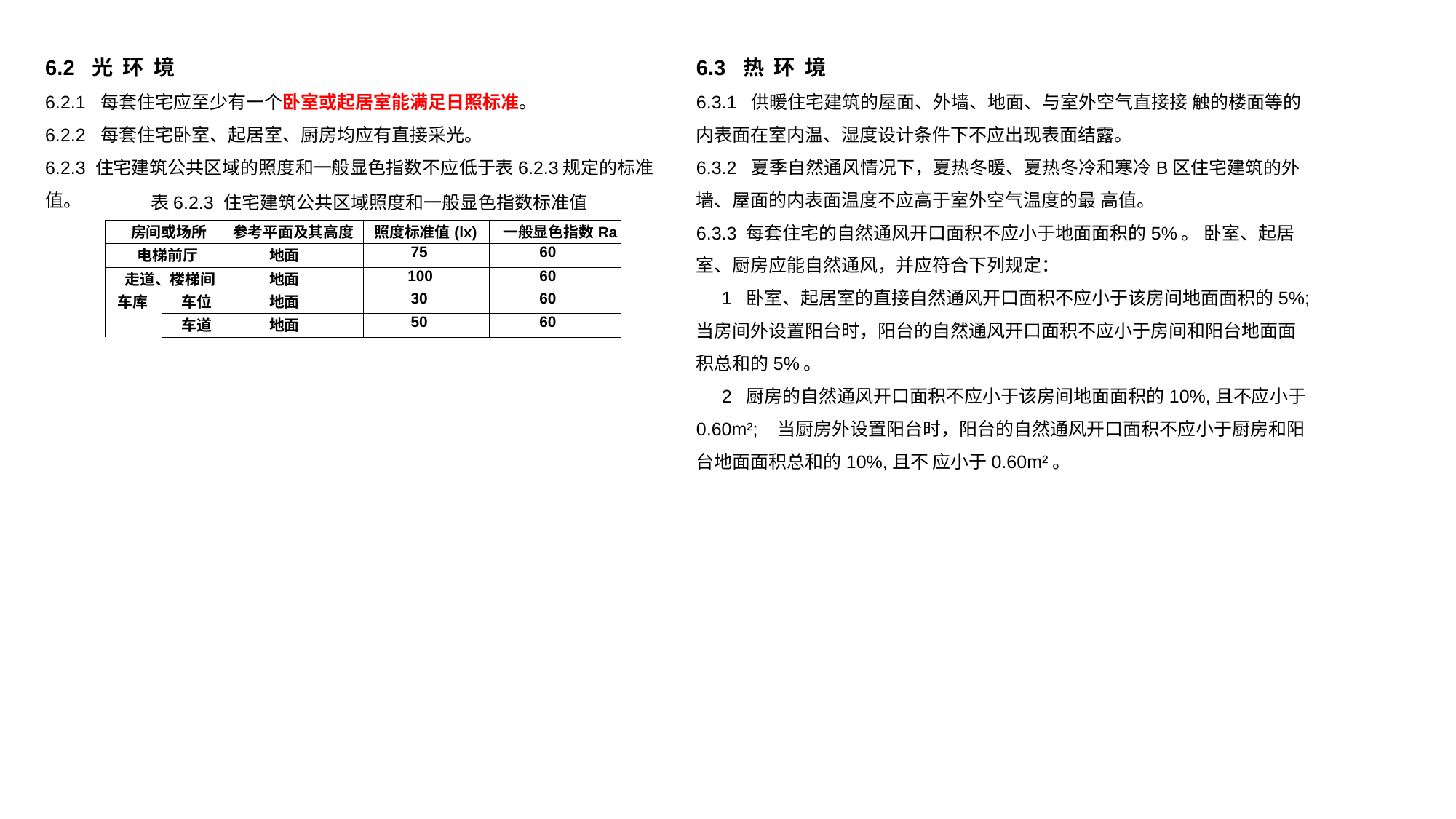

6.2  光  环  境
6.2.1  每套住宅应至少有一个卧室或起居室能满足日照标准。
6.2.2  每套住宅卧室、起居室、厨房均应有直接采光。
6.2.3 住宅建筑公共区域的照度和一般显色指数不应低于表6.2.3规定的标准值。
6.3  热  环  境
6.3.1  供暖住宅建筑的屋面、外墙、地面、与室外空气直接接 触的楼面等的内表面在室内温、湿度设计条件下不应出现表面结露。
6.3.2  夏季自然通风情况下，夏热冬暖、夏热冬冷和寒冷B区住宅建筑的外墙、屋面的内表面温度不应高于室外空气温度的最 高值。
6.3.3 每套住宅的自然通风开口面积不应小于地面面积的5%。 卧室、起居室、厨房应能自然通风，并应符合下列规定：
     1  卧室、起居室的直接自然通风开口面积不应小于该房间地面面积的5%;当房间外设置阳台时，阳台的自然通风开口面积不应小于房间和阳台地面面积总和的5%。
     2  厨房的自然通风开口面积不应小于该房间地面面积的10%,且不应小于0.60m²;   当厨房外设置阳台时，阳台的自然通风开口面积不应小于厨房和阳台地面面积总和的10%,且不 应小于0.60m²。

表6.2.3 住宅建筑公共区域照度和一般显色指数标准值
| 房间或场所 |  | 参考平面及其高度 | 照度标准值(lx) | 一般显色指数Ra |
| --- | --- | --- | --- | --- |
| 电梯前厅 |  | 地面 | 75 | 60 |
| 走道、楼梯间 |  | 地面 | 100 | 60 |
| 车库 | 车位 | 地面 | 30 | 60 |
|  | 车道 | 地面 | 50 | 60 |